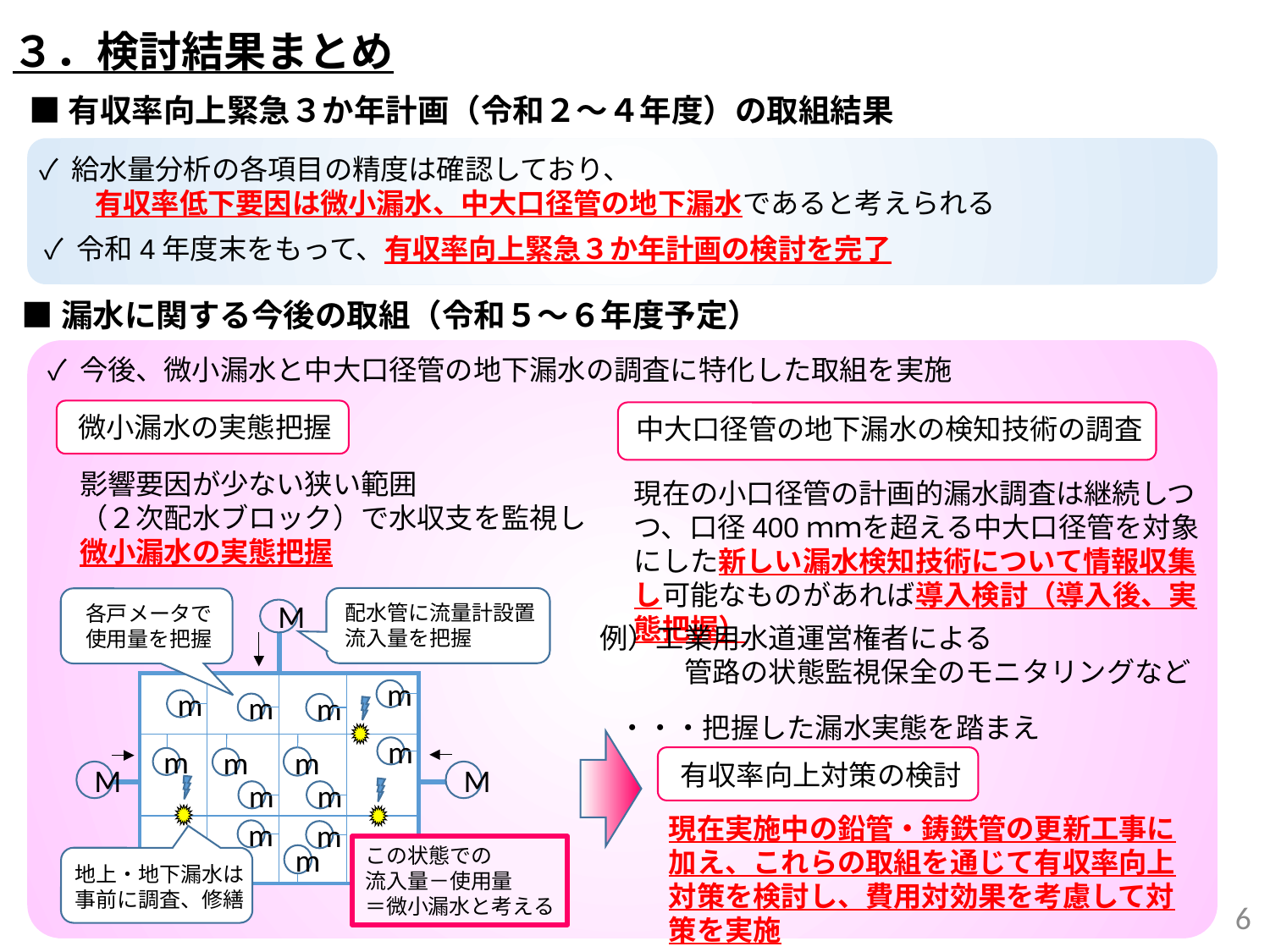

３．検討結果まとめ
■有収率向上緊急３か年計画（令和２～４年度）の取組結果

✓ 給水量分析の各項目の精度は確認しており、
　　有収率低下要因は微小漏水、中大口径管の地下漏水であると考えられる
✓ 令和4年度末をもって、有収率向上緊急３か年計画の検討を完了
■漏水に関する今後の取組（令和５～６年度予定）

✓ 今後、微小漏水と中大口径管の地下漏水の調査に特化した取組を実施

微小漏水の実態把握
中大口径管の地下漏水の検知技術の調査
影響要因が少ない狭い範囲
（２次配水ブロック）で水収支を監視し
微小漏水の実態把握
現在の小口径管の計画的漏水調査は継続しつつ、口径400ｍｍを超える中大口径管を対象にした新しい漏水検知技術について情報収集し可能なものがあれば導入検討（導入後、実態把握）

配水管に流量計設置
流入量を把握
各戸メータで
使用量を把握
M
例）工業用水道運営権者による
　　　管路の状態監視保全のモニタリングなど

m
m
m
m

・・・把握した漏水実態を踏まえ

m

m
m
m
有収率向上対策の検討
M
M

m
m

現在実施中の鉛管・鋳鉄管の更新工事に加え、これらの取組を通じて有収率向上対策を検討し、費用対効果を考慮して対策を実施

m
m
この状態での
流入量－使用量
＝微小漏水と考える
m

地上・地下漏水は
事前に調査、修繕
6